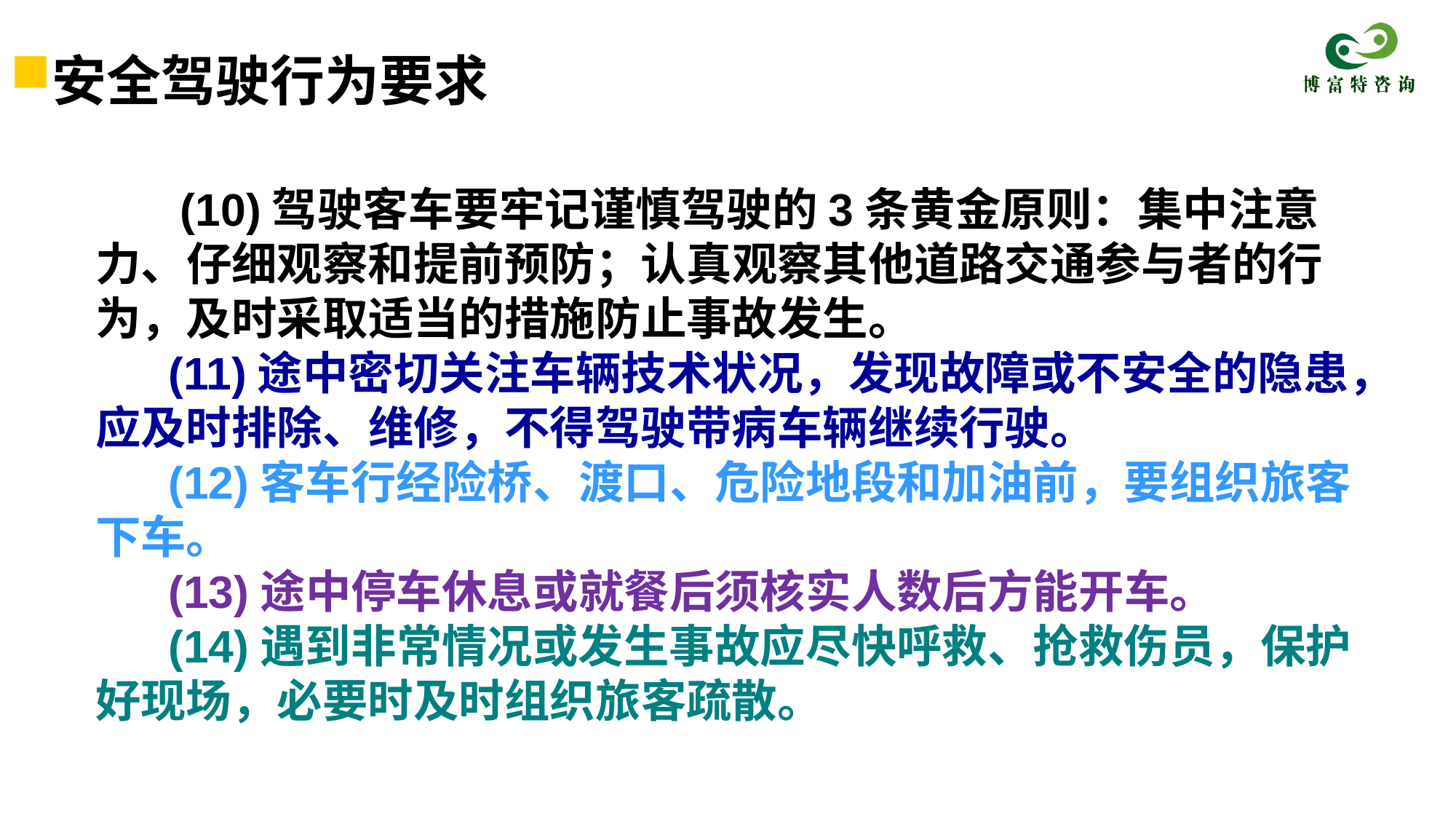

安全驾驶行为要求
       (10)驾驶客车要牢记谨慎驾驶的3条黄金原则：集中注意力、仔细观察和提前预防；认真观察其他道路交通参与者的行为，及时采取适当的措施防止事故发生。
      (11)途中密切关注车辆技术状况，发现故障或不安全的隐患，应及时排除、维修，不得驾驶带病车辆继续行驶。
      (12)客车行经险桥、渡口、危险地段和加油前，要组织旅客下车。
      (13)途中停车休息或就餐后须核实人数后方能开车。
      (14)遇到非常情况或发生事故应尽快呼救、抢救伤员，保护好现场，必要时及时组织旅客疏散。